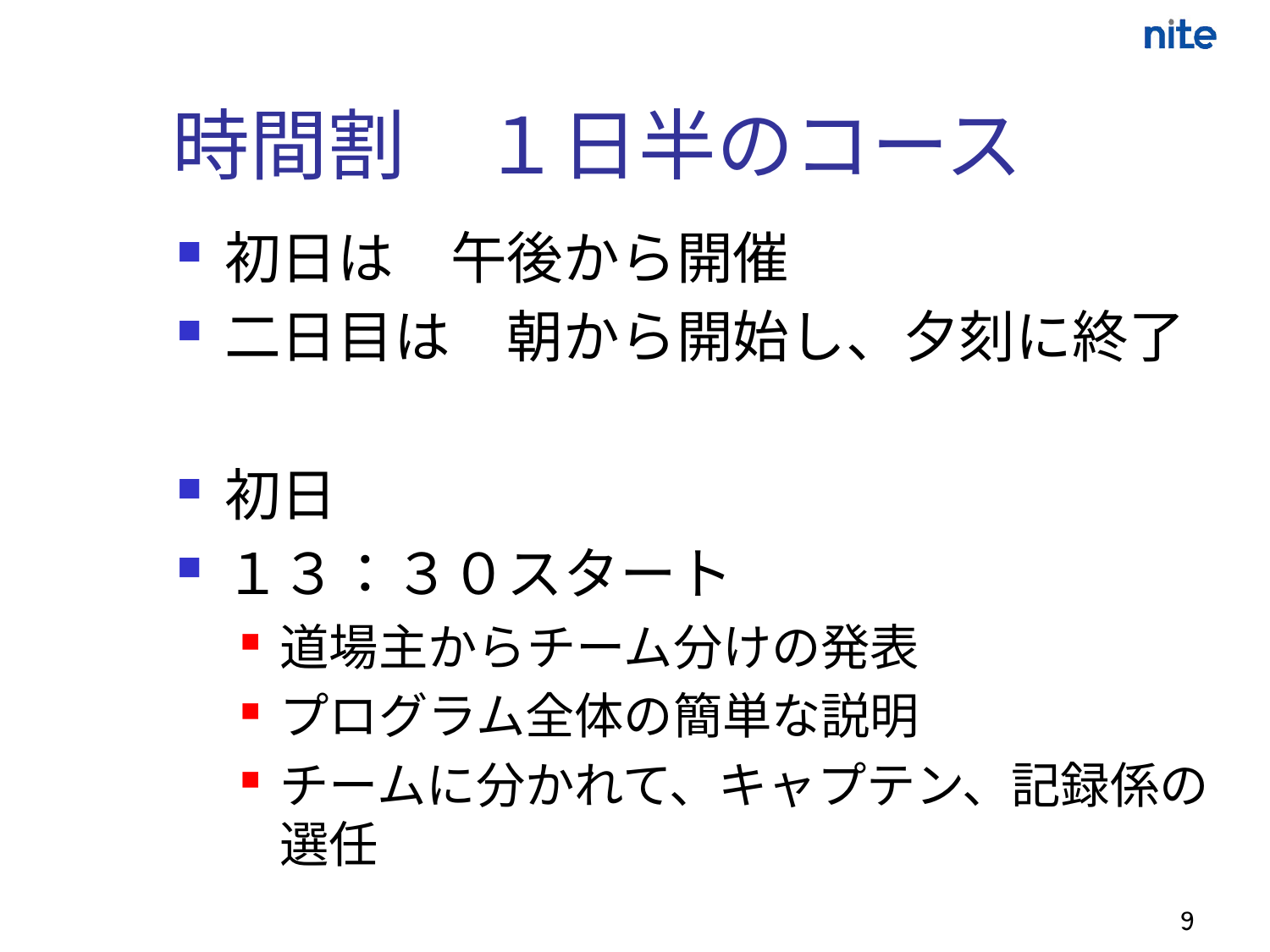

# 時間割　１日半のコース
初日は　午後から開催
二日目は　朝から開始し、夕刻に終了

初日
１３：３０スタート
道場主からチーム分けの発表
プログラム全体の簡単な説明
チームに分かれて、キャプテン、記録係の選任

9